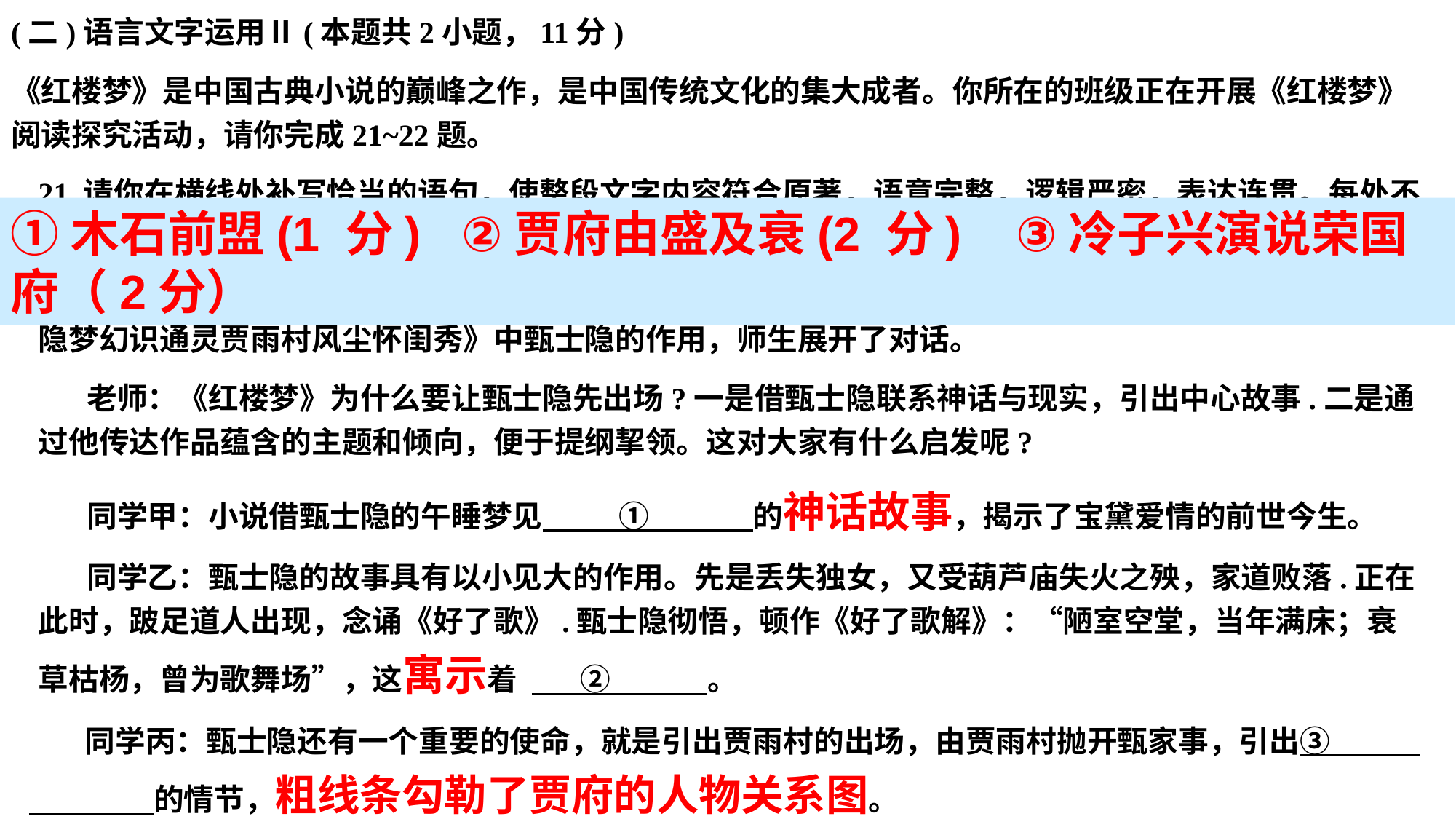

(二)语言文字运用Ⅱ(本题共2小题，11分)
《红楼梦》是中国古典小说的巅峰之作，是中国传统文化的集大成者。你所在的班级正在开展《红楼梦》阅读探究活动，请你完成21~22题。
21.请你在横线处补写恰当的语句，使整段文字内容符合原著，语意完整，逻辑严密，表达连贯。每处不超过10字。(5分)
      《红楼梦》前五回是整本书的序曲，是全书故事情节的纲领性开端。关于《红楼梦》第一回《甄士隐梦幻识通灵贾雨村风尘怀闺秀》中甄士隐的作用，师生展开了对话。
      老师：《红楼梦》为什么要让甄士隐先出场?一是借甄士隐联系神话与现实，引出中心故事.二是通过他传达作品蕴含的主题和倾向，便于提纲挈领。这对大家有什么启发呢?
      同学甲：小说借甄士隐的午睡梦见           ①               的神话故事，揭示了宝黛爱情的前世今生。
      同学乙：甄士隐的故事具有以小见大的作用。先是丢失独女，又受葫芦庙失火之殃，家道败落.正在此时，跛足道人出现，念诵《好了歌》.甄士隐彻悟，顿作《好了歌解》：“陋室空堂，当年满床；衰草枯杨，曾为歌舞场”，这寓示着         ②              。
       同学丙：甄士隐还有一个重要的使命，就是引出贾雨村的出场，由贾雨村抛开甄家事，引出③                                的情节，粗线条勾勒了贾府的人物关系图。
①木石前盟(1 分)   ②贾府由盛及衰(2 分)    ③冷子兴演说荣国府（2分）